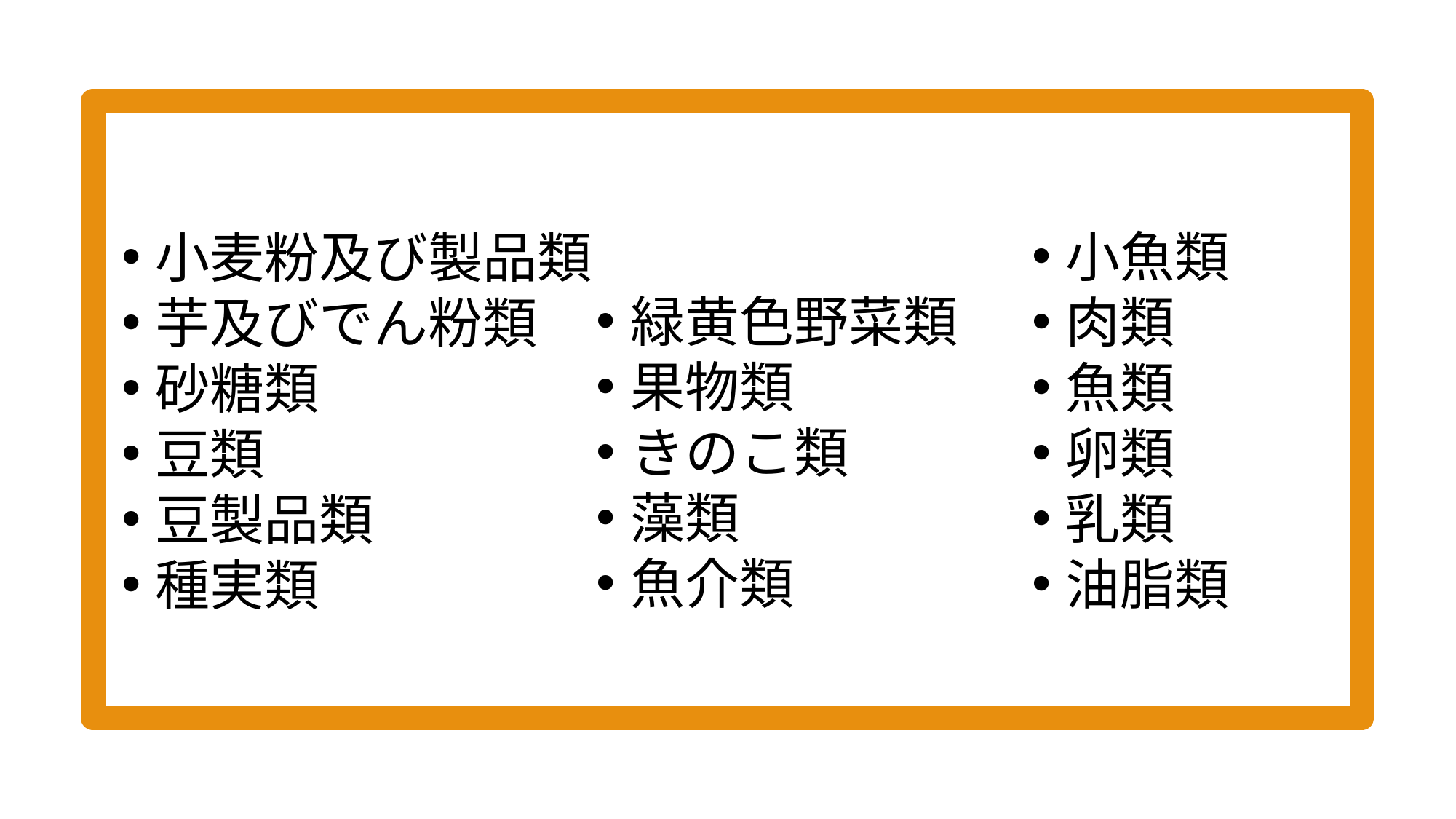

小魚類
肉類
魚類
卵類
乳類
油脂類
小麦粉及び製品類
芋及びでん粉類
砂糖類
豆類
豆製品類
種実類
#
緑黄色野菜類
果物類
きのこ類
藻類
魚介類